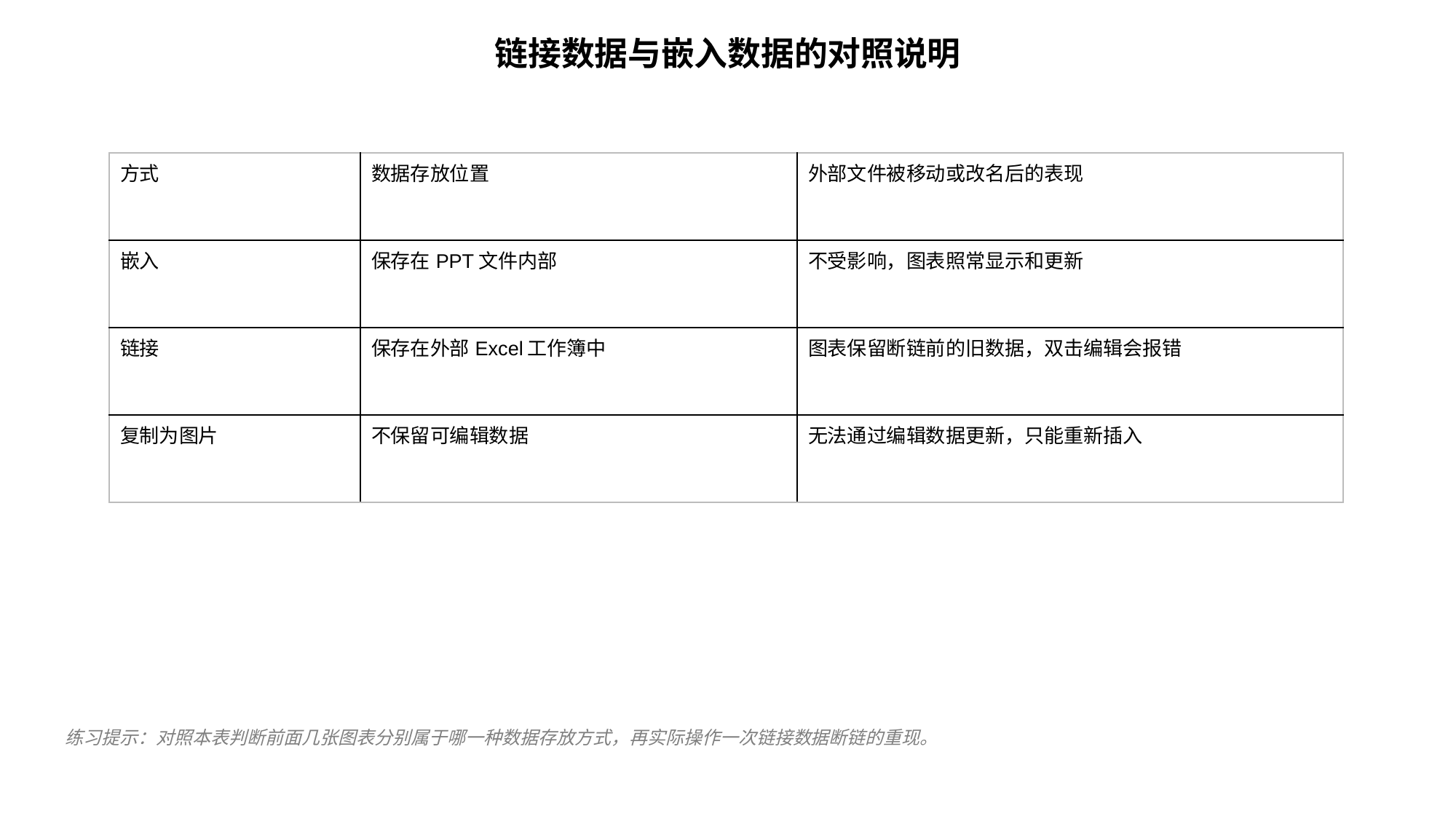

链接数据与嵌入数据的对照说明
| 方式 | 数据存放位置 | 外部文件被移动或改名后的表现 |
| --- | --- | --- |
| 嵌入 | 保存在PPT文件内部 | 不受影响，图表照常显示和更新 |
| 链接 | 保存在外部Excel工作簿中 | 图表保留断链前的旧数据，双击编辑会报错 |
| 复制为图片 | 不保留可编辑数据 | 无法通过编辑数据更新，只能重新插入 |
练习提示：对照本表判断前面几张图表分别属于哪一种数据存放方式，再实际操作一次链接数据断链的重现。